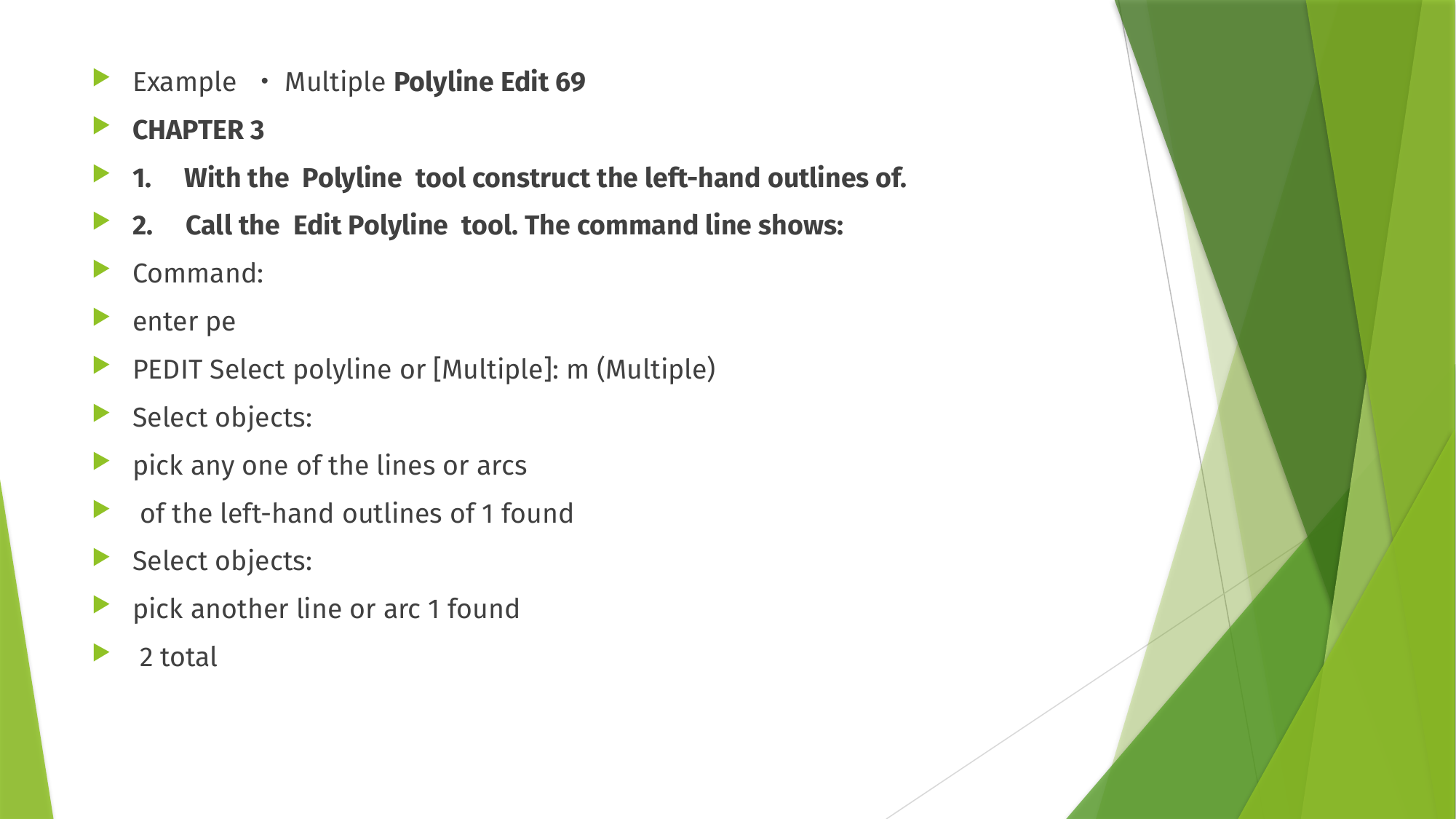

Example ・Multiple Polyline Edit 69
CHAPTER 3
1.     With the  Polyline  tool construct the left-hand outlines of.
2.     Call the  Edit Polyline  tool. The command line shows:
Command:
enter pe
PEDIT Select polyline or [Multiple]: m (Multiple)
Select objects:
pick any one of the lines or arcs
 of the left-hand outlines of 1 found
Select objects:
pick another line or arc 1 found
 2 total